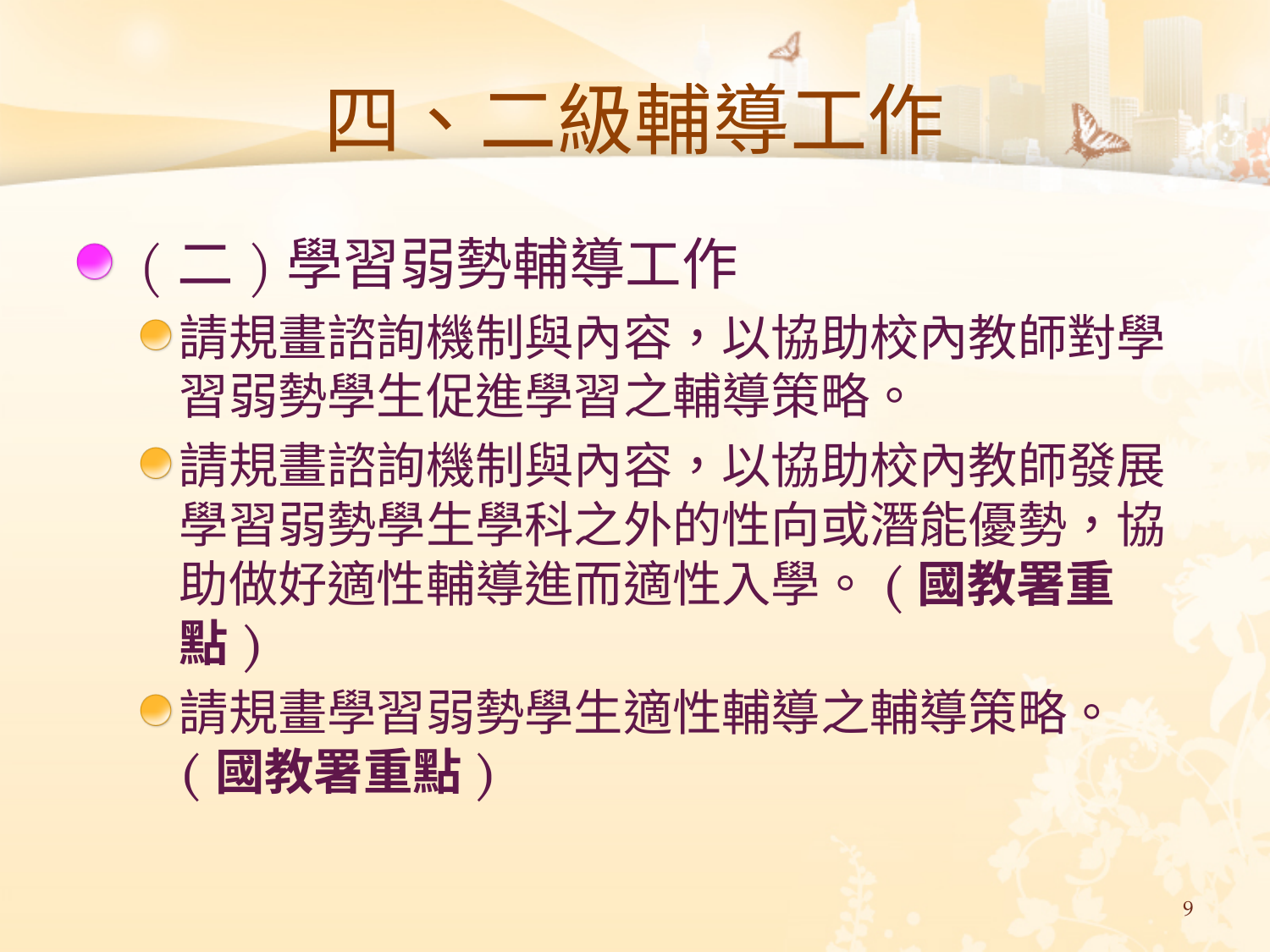

# 四、二級輔導工作
 (二)學習弱勢輔導工作
請規畫諮詢機制與內容，以協助校內教師對學習弱勢學生促進學習之輔導策略。
請規畫諮詢機制與內容，以協助校內教師發展學習弱勢學生學科之外的性向或潛能優勢，協助做好適性輔導進而適性入學。(國教署重點)
請規畫學習弱勢學生適性輔導之輔導策略。 (國教署重點)

9